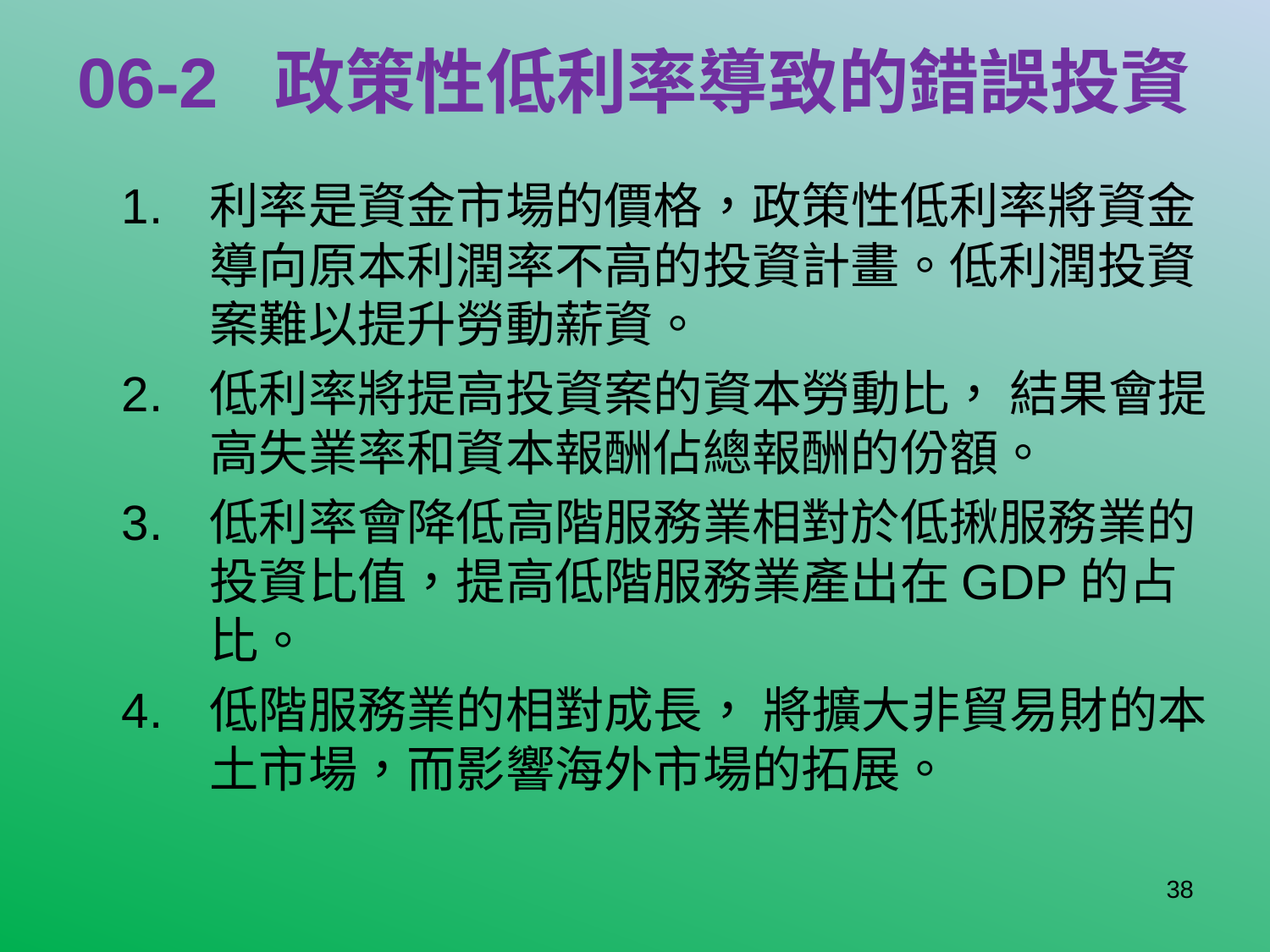

# 06-2  政策性低利率導致的錯誤投資
利率是資金市場的價格，政策性低利率將資金導向原本利潤率不高的投資計畫。低利潤投資案難以提升勞動薪資。
低利率將提高投資案的資本勞動比， 結果會提高失業率和資本報酬佔總報酬的份額。
低利率會降低高階服務業相對於低揪服務業的投資比值，提高低階服務業產出在GDP的占比。
低階服務業的相對成長， 將擴大非貿易財的本土市場，而影響海外市場的拓展。

38